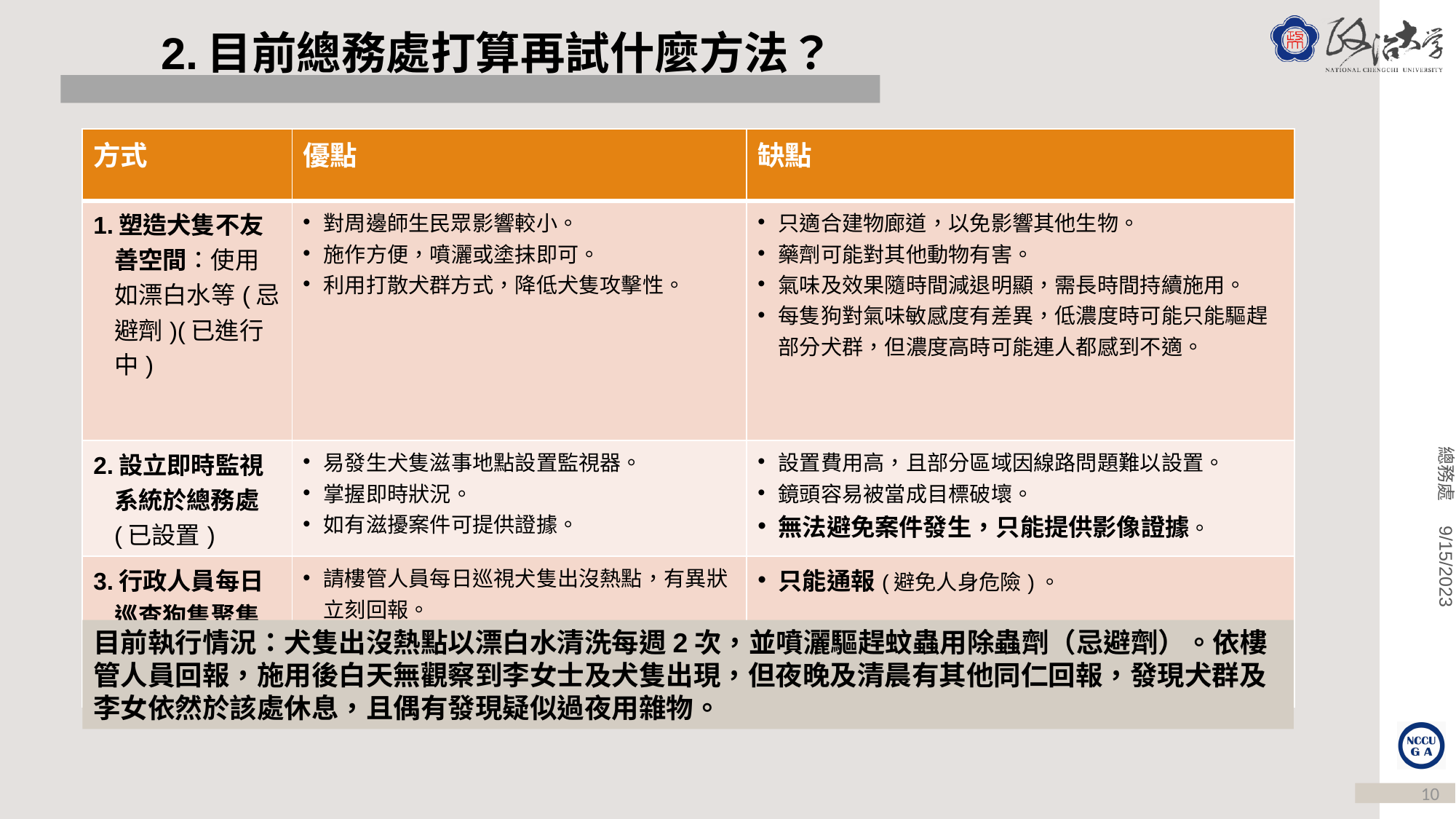

# 2.目前總務處打算再試什麼方法？
| 方式 | 優點 | 缺點 |
| --- | --- | --- |
| 1.塑造犬隻不友善空間：使用如漂白水等(忌避劑)(已進行中) | 對周邊師生民眾影響較小。 施作方便，噴灑或塗抹即可。 利用打散犬群方式，降低犬隻攻擊性。 | 只適合建物廊道，以免影響其他生物。 藥劑可能對其他動物有害。 氣味及效果隨時間減退明顯，需長時間持續施用。 每隻狗對氣味敏感度有差異，低濃度時可能只能驅趕部分犬群，但濃度高時可能連人都感到不適。 |
| 2.設立即時監視系統於總務處(已設置) | 易發生犬隻滋事地點設置監視器。 掌握即時狀況。 如有滋擾案件可提供證據。 | 設置費用高，且部分區域因線路問題難以設置。 鏡頭容易被當成目標破壞。 無法避免案件發生，只能提供影像證據。 |
| 3.行政人員每日巡查狗隻聚集熱點(已進行中) | 請樓管人員每日巡視犬隻出沒熱點，有異狀立刻回報。 | 只能通報(避免人身危險)。 |
目前執行情況：犬隻出沒熱點以漂白水清洗每週2次，並噴灑驅趕蚊蟲用除蟲劑（忌避劑）。依樓管人員回報，施用後白天無觀察到李女士及犬隻出現，但夜晚及清晨有其他同仁回報，發現犬群及李女依然於該處休息，且偶有發現疑似過夜用雜物。
10